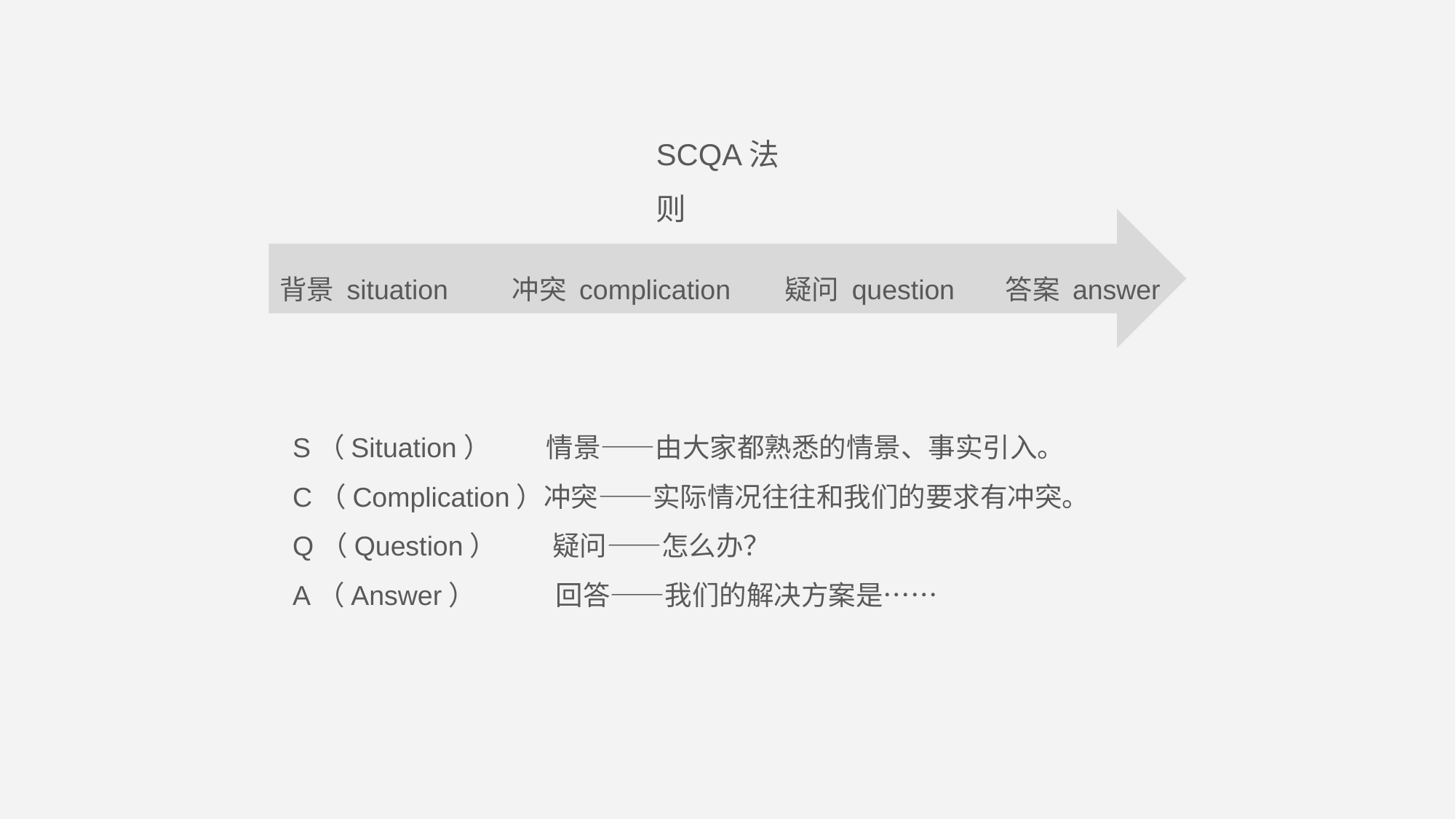

SCQA法则

答案 answer
冲突 complication
疑问 question
背景 situation
S（Situation）         情景——由大家都熟悉的情景、事实引入。
C（Complication）冲突——实际情况往往和我们的要求有冲突。
Q（Question）         疑问——怎么办？
A（Answer）             回答——我们的解决方案是……